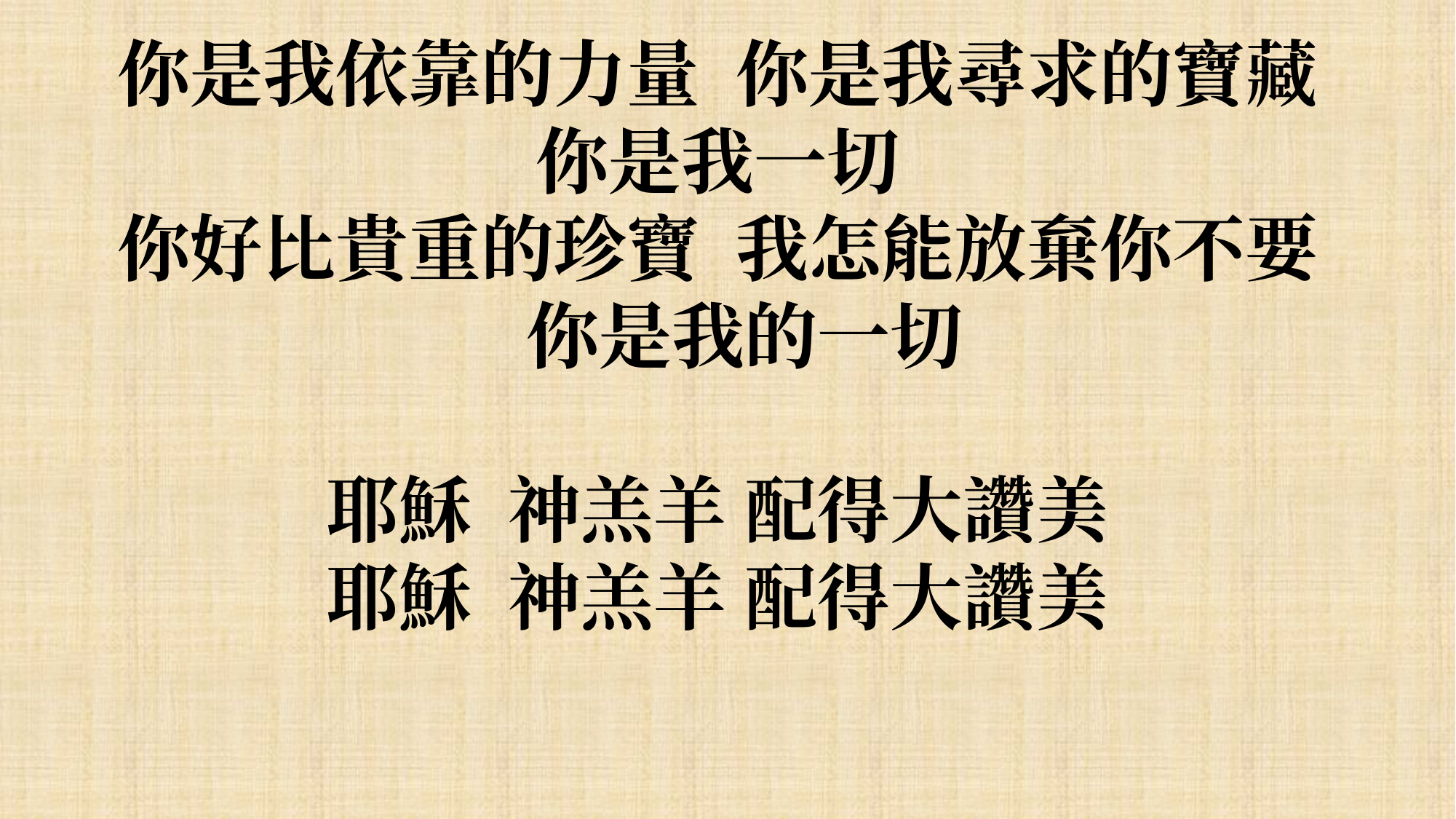

你是我依靠的力量  你是我尋求的寶藏
你是我一切
你好比貴重的珍寶  我怎能放棄你不要
  你是我的一切

耶穌  神羔羊 配得大讚美
耶穌  神羔羊 配得大讚美